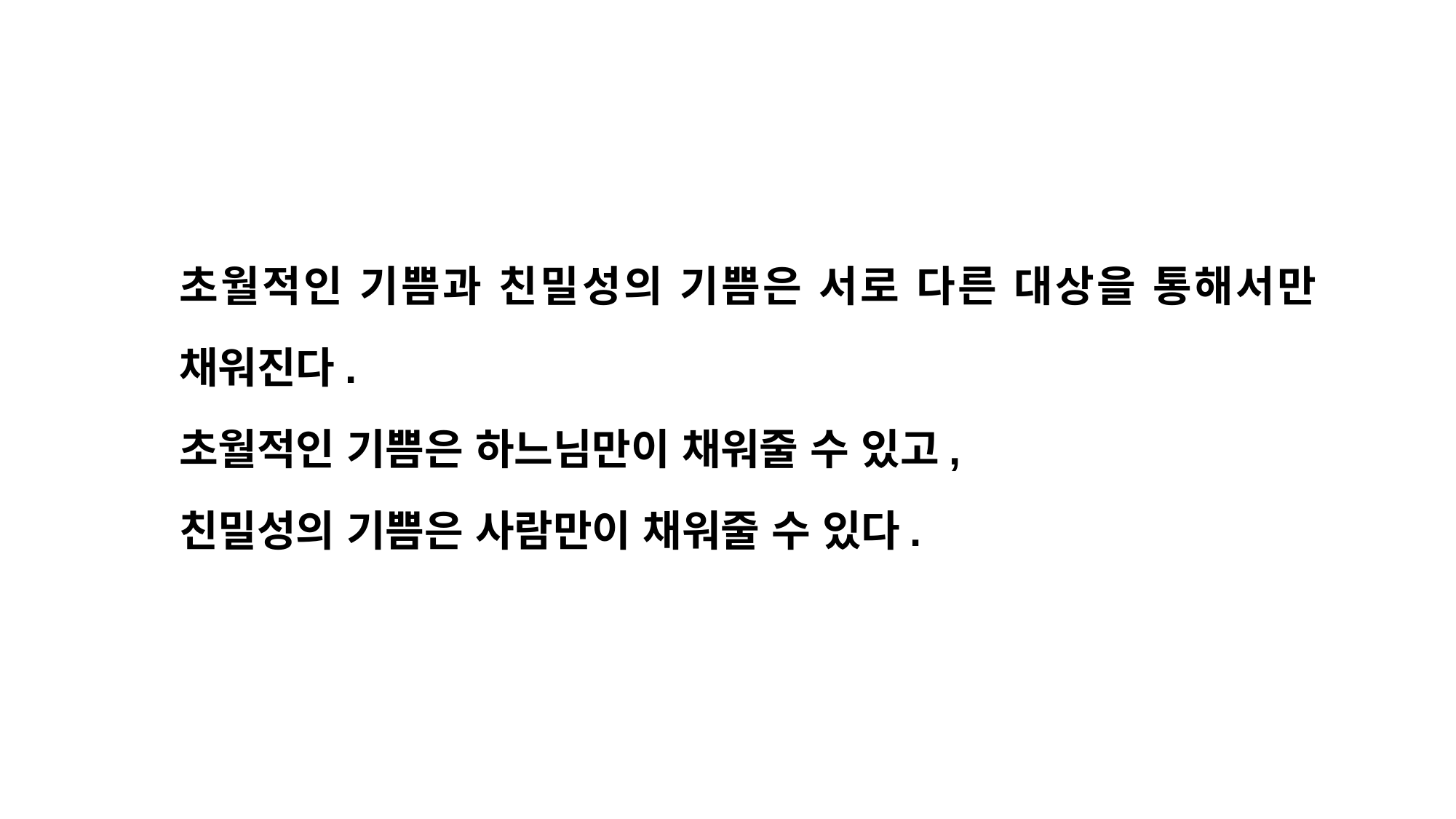

초월적인 기쁨과 친밀성의 기쁨은 서로 다른 대상을 통해서만 채워진다.
초월적인 기쁨은 하느님만이 채워줄 수 있고,
친밀성의 기쁨은 사람만이 채워줄 수 있다.